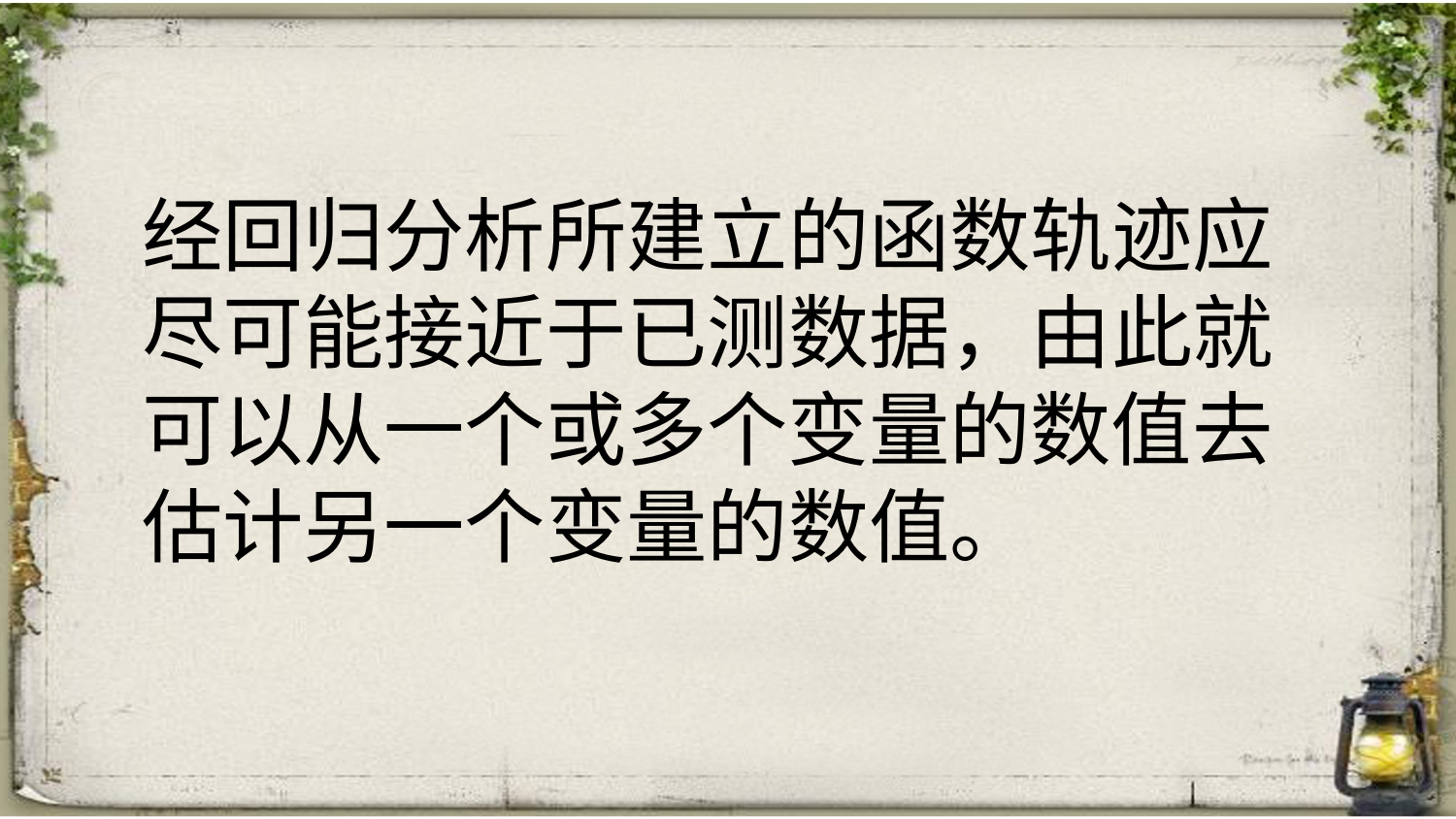

经回归分析所建立的函数轨迹应尽可能接近于已测数据，由此就可以从一个或多个变量的数值去估计另一个变量的数值。